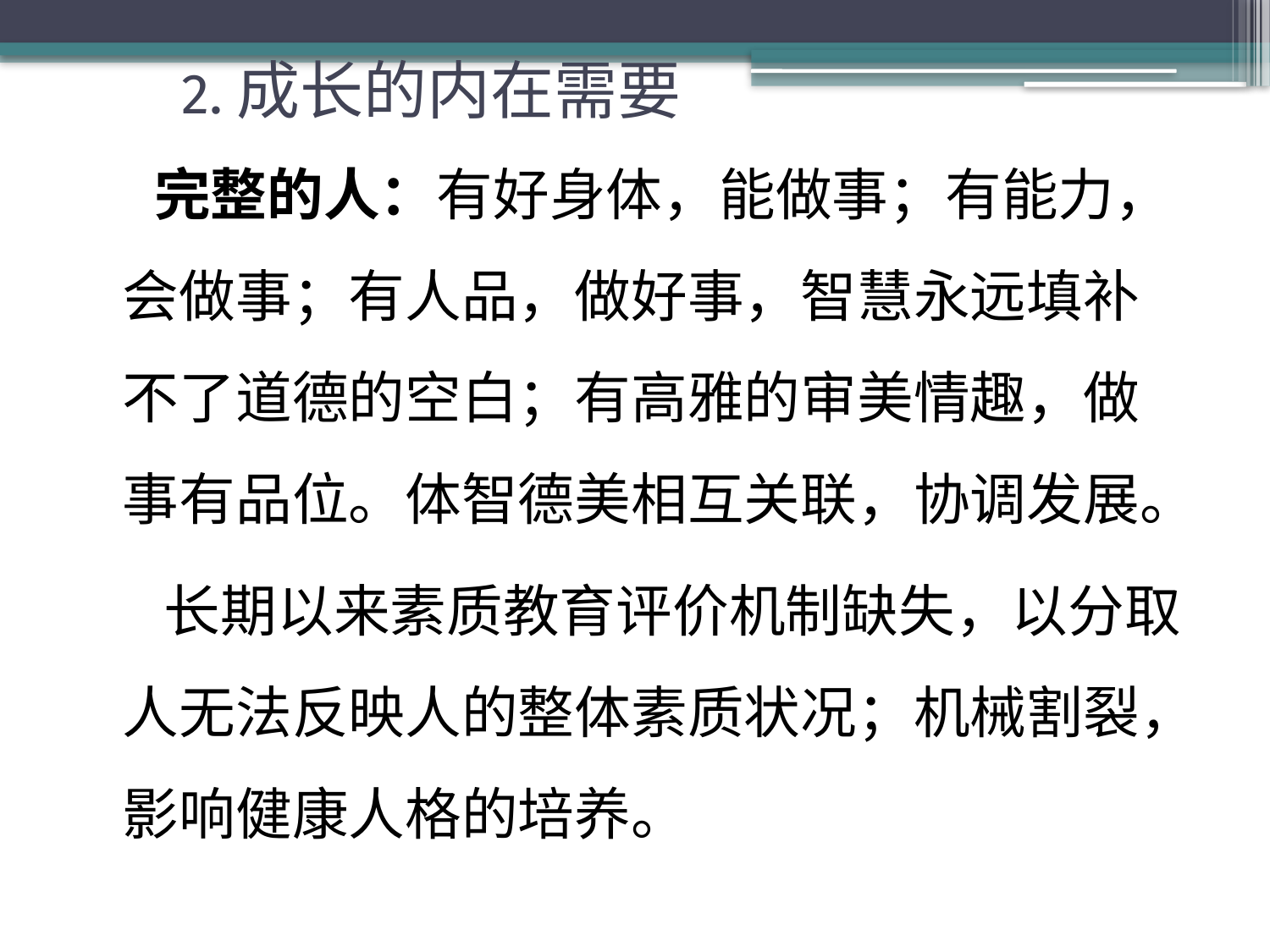

# 2.成长的内在需要
     完整的人：有好身体，能做事；有能力，会做事；有人品，做好事，智慧永远填补不了道德的空白；有高雅的审美情趣，做事有品位。体智德美相互关联，协调发展。
     长期以来素质教育评价机制缺失，以分取人无法反映人的整体素质状况；机械割裂，影响健康人格的培养。